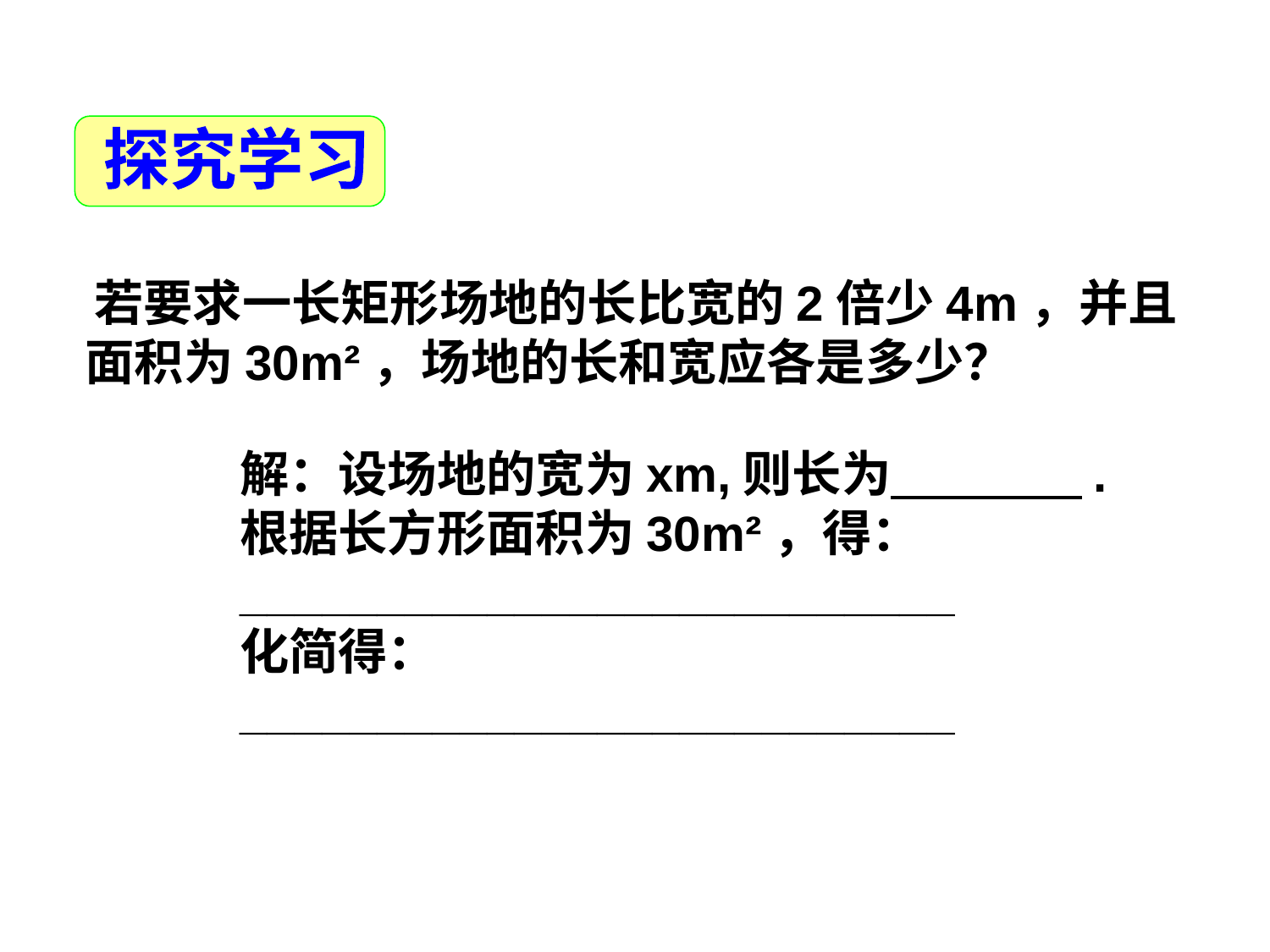

探究学习

    若要求一长矩形场地的长比宽的2倍少4m，并且面积为30m²，场地的长和宽应各是多少？
解：设场地的宽为xm,则长为                 .
根据长方形面积为30m²，得：
__________________________
化简得：
__________________________